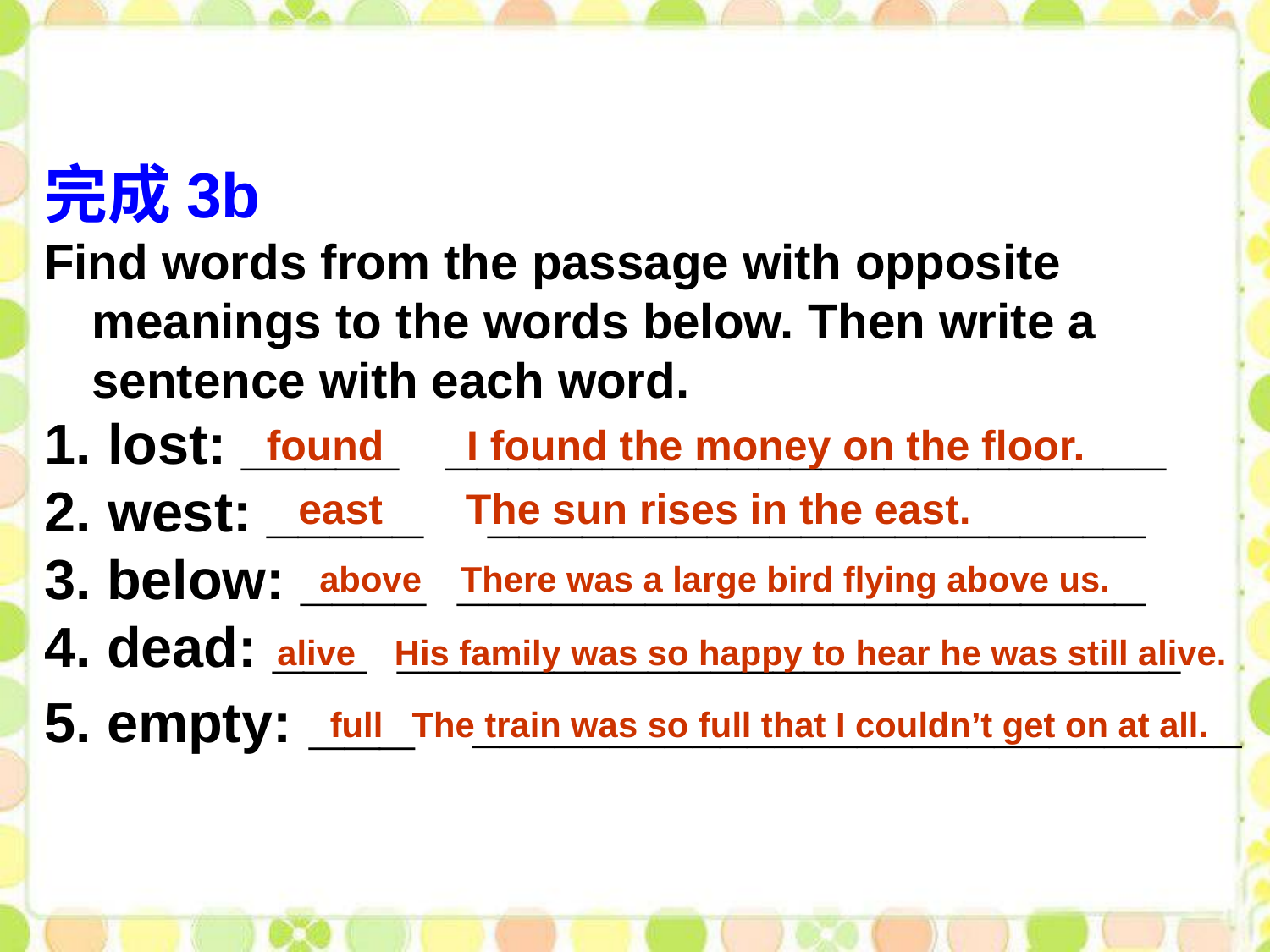

完成3b
Find words from the passage with opposite meanings to the words below. Then write a sentence with each word.
 lost: _____   _______________________
 west: _____	 _____________________
3. below: ____  ______________________
4. dead: ___  _________________________
5. empty: ___	____________________________
found       I found the money on the floor.
east       The sun rises in the east.
above    There was a large bird flying above us.
alive    His family was so happy to hear he was still alive.
full   The train was so full that I couldn’t get on at all.